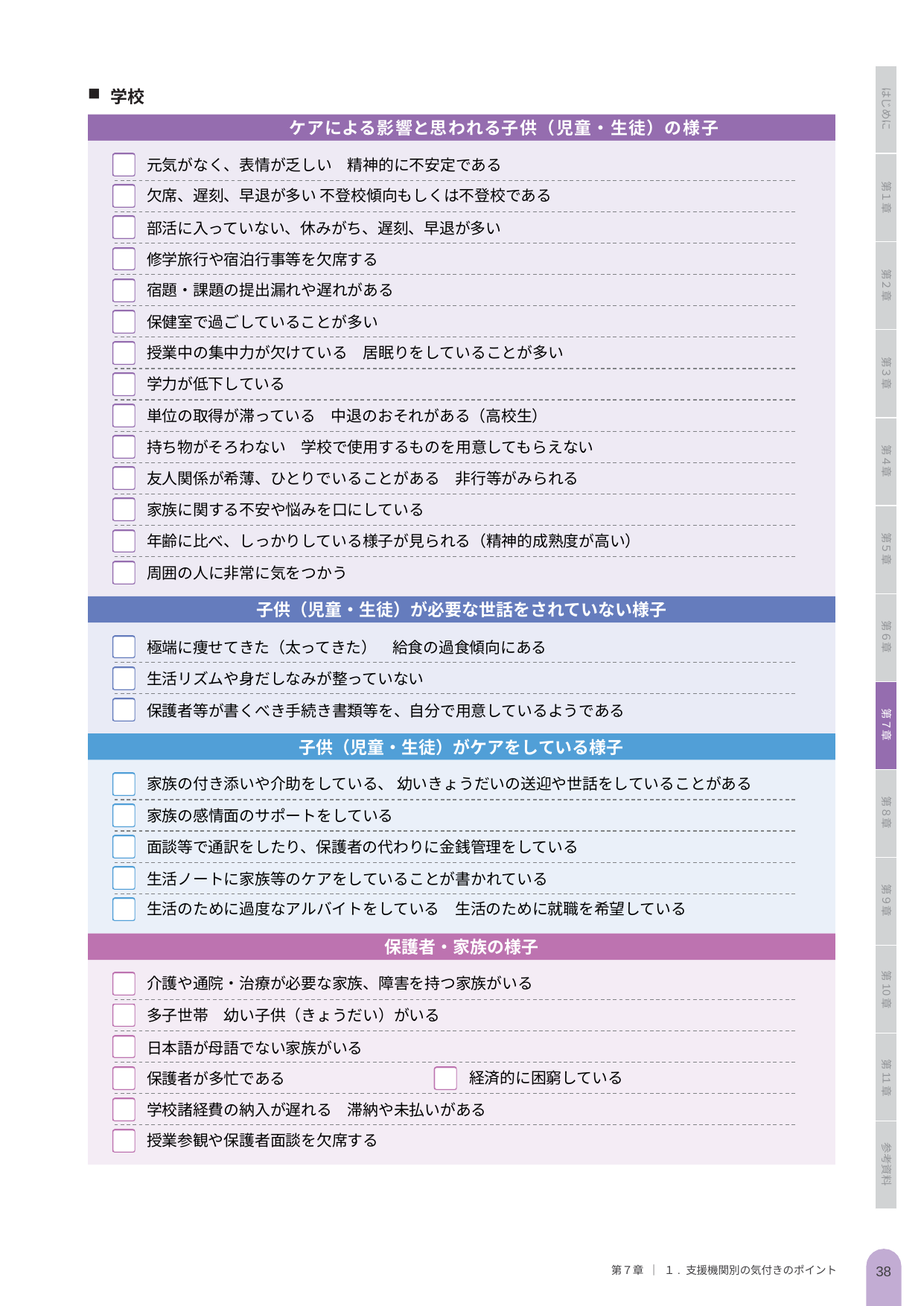

学校
はじめに
ケアによる影響と思われる子供（児童・生徒）の様子

元気がなく、表情が乏しい　精神的に不安定である

第１章

欠席、遅刻、早退が多い 不登校傾向もしくは不登校である

部活に入っていない、休みがち、遅刻、早退が多い

修学旅行や宿泊行事等を欠席する

第２章

宿題・課題の提出漏れや遅れがある

保健室で過ごしていることが多い

授業中の集中力が欠けている　居眠りをしていることが多い

第３章

学力が低下している

単位の取得が滞っている　中退のおそれがある（高校生）

持ち物がそろわない　学校で使用するものを用意してもらえない

第４章

友人関係が希薄、ひとりでいることがある　非行等がみられる

家族に関する不安や悩みを口にしている

年齢に比べ、しっかりしている様子が見られる（精神的成熟度が高い）

第５章

周囲の人に非常に気をつかう

子供（児童・生徒）が必要な世話をされていない様子
第６章

極端に痩せてきた（太ってきた）　給食の過食傾向にある

生活リズムや身だしなみが整っていない

保護者等が書くべき手続き書類等を、自分で用意しているようである

第７章
子供（児童・生徒）がケアをしている様子

家族の付き添いや介助をしている、 幼いきょうだいの送迎や世話をしていることがある

第８章

家族の感情面のサポートをしている

面談等で通訳をしたり、保護者の代わりに金銭管理をしている

生活ノートに家族等のケアをしていることが書かれている

第９章

生活のために過度なアルバイトをしている　生活のために就職を希望している

保護者・家族の様子
第10章

介護や通院・治療が必要な家族、障害を持つ家族がいる

多子世帯　幼い子供（きょうだい）がいる

日本語が母語でない家族がいる

第11章

経済的に困窮している
保護者が多忙である

学校諸経費の納入が遅れる　滞納や未払いがある

授業参観や保護者面談を欠席する

参考資料

38
第７章  ｜  １. 支援機関別の気付きのポイント